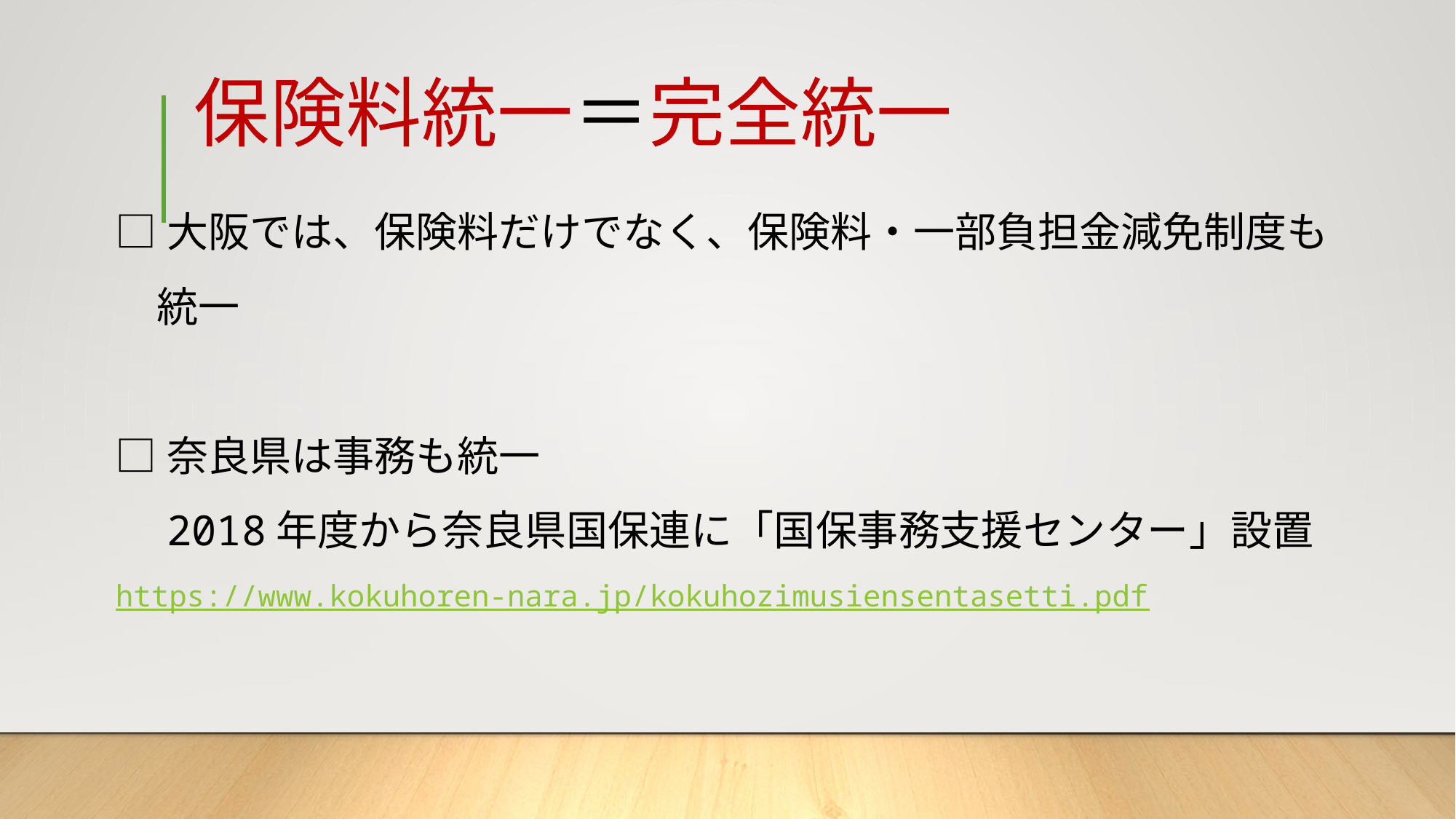

# 保険料統一＝完全統一
□大阪では、保険料だけでなく、保険料・一部負担金減免制度も
　統一

□奈良県は事務も統一
　2018年度から奈良県国保連に「国保事務支援センター」設置
https://www.kokuhoren-nara.jp/kokuhozimusiensentasetti.pdf